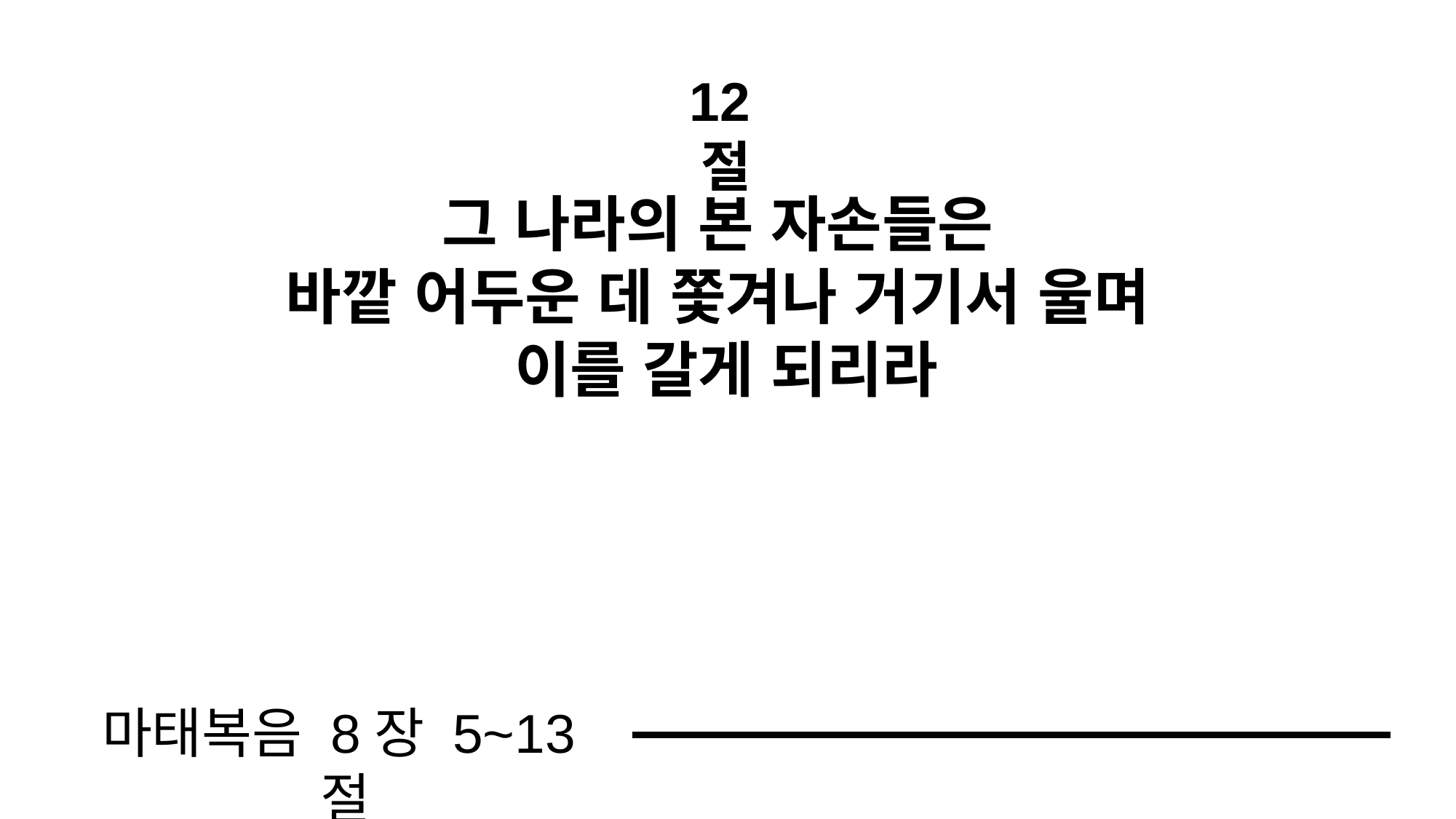

12절
그 나라의 본 자손들은
바깥 어두운 데 쫓겨나 거기서 울며
이를 갈게 되리라
마태복음 8장 5~13절